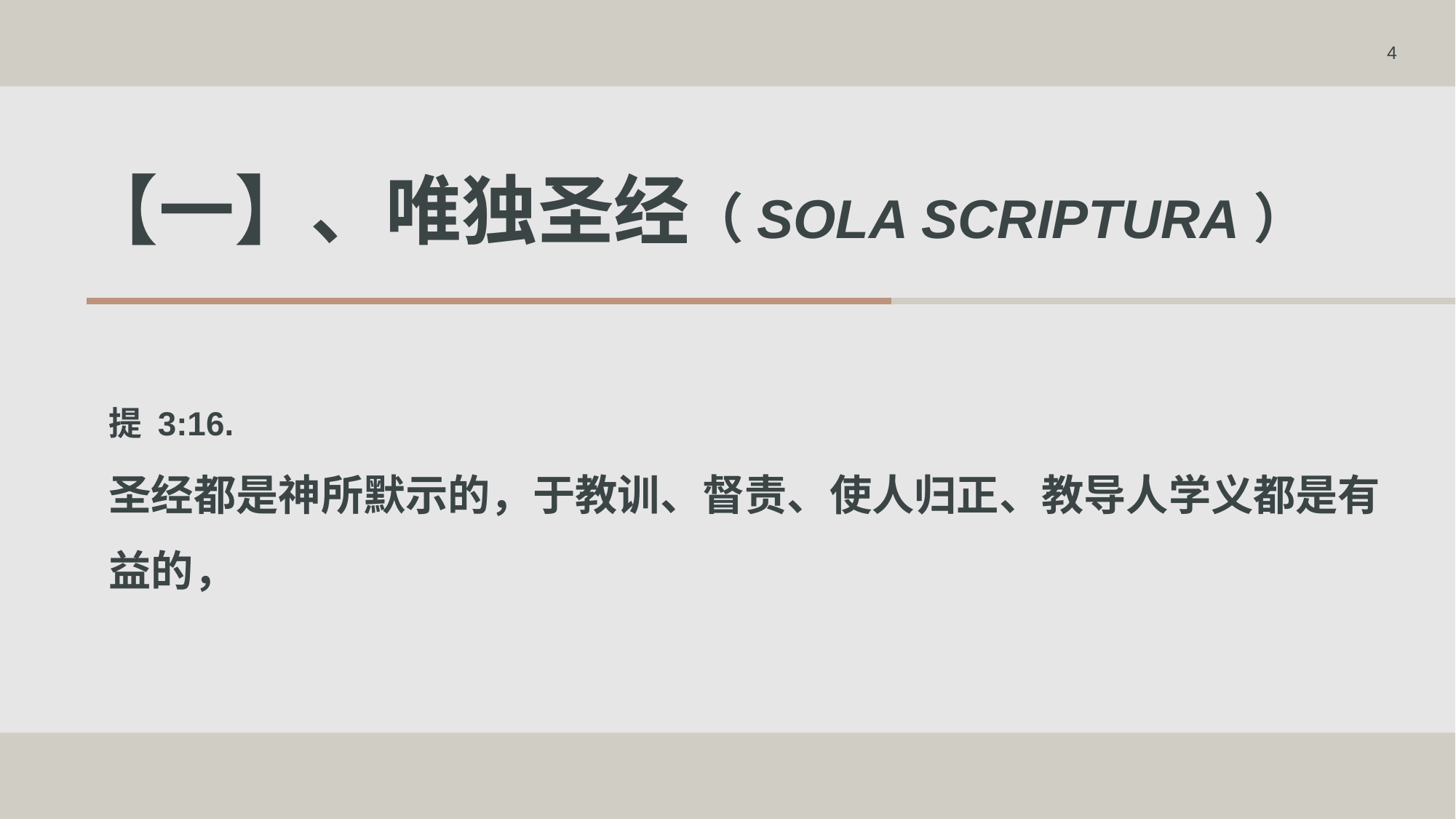

4
# 【一】、唯独圣经（Sola Scriptura）
提 3:16.
圣经都是神所默示的，于教训、督责、使人归正、教导人学义都是有益的，